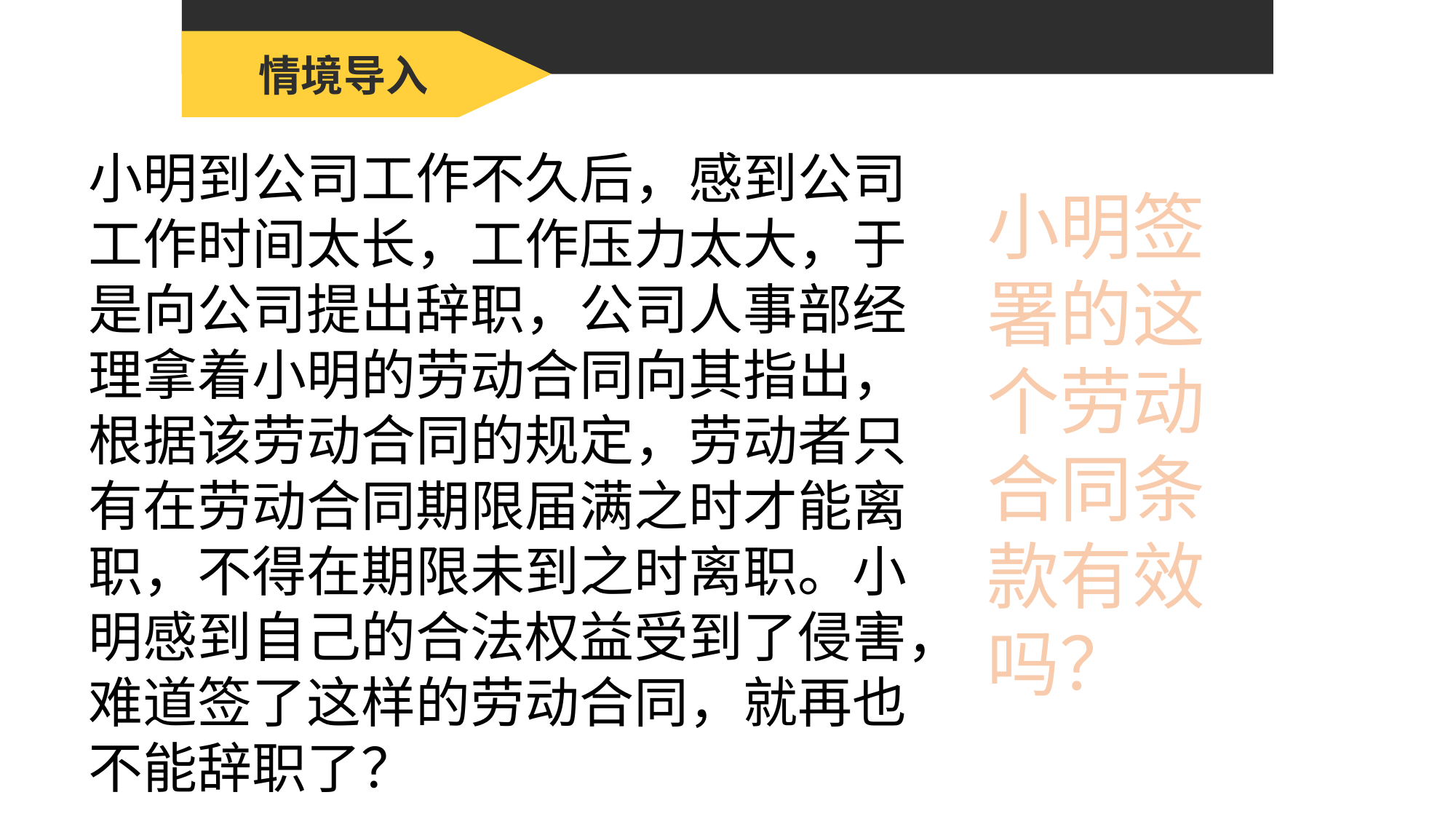

情境导入
小明到公司工作不久后，感到公司工作时间太长，工作压力太大，于是向公司提出辞职，公司人事部经理拿着小明的劳动合同向其指出，根据该劳动合同的规定，劳动者只有在劳动合同期限届满之时才能离职，不得在期限未到之时离职。小明感到自己的合法权益受到了侵害，难道签了这样的劳动合同，就再也不能辞职了？
小明签署的这个劳动合同条款有效吗？